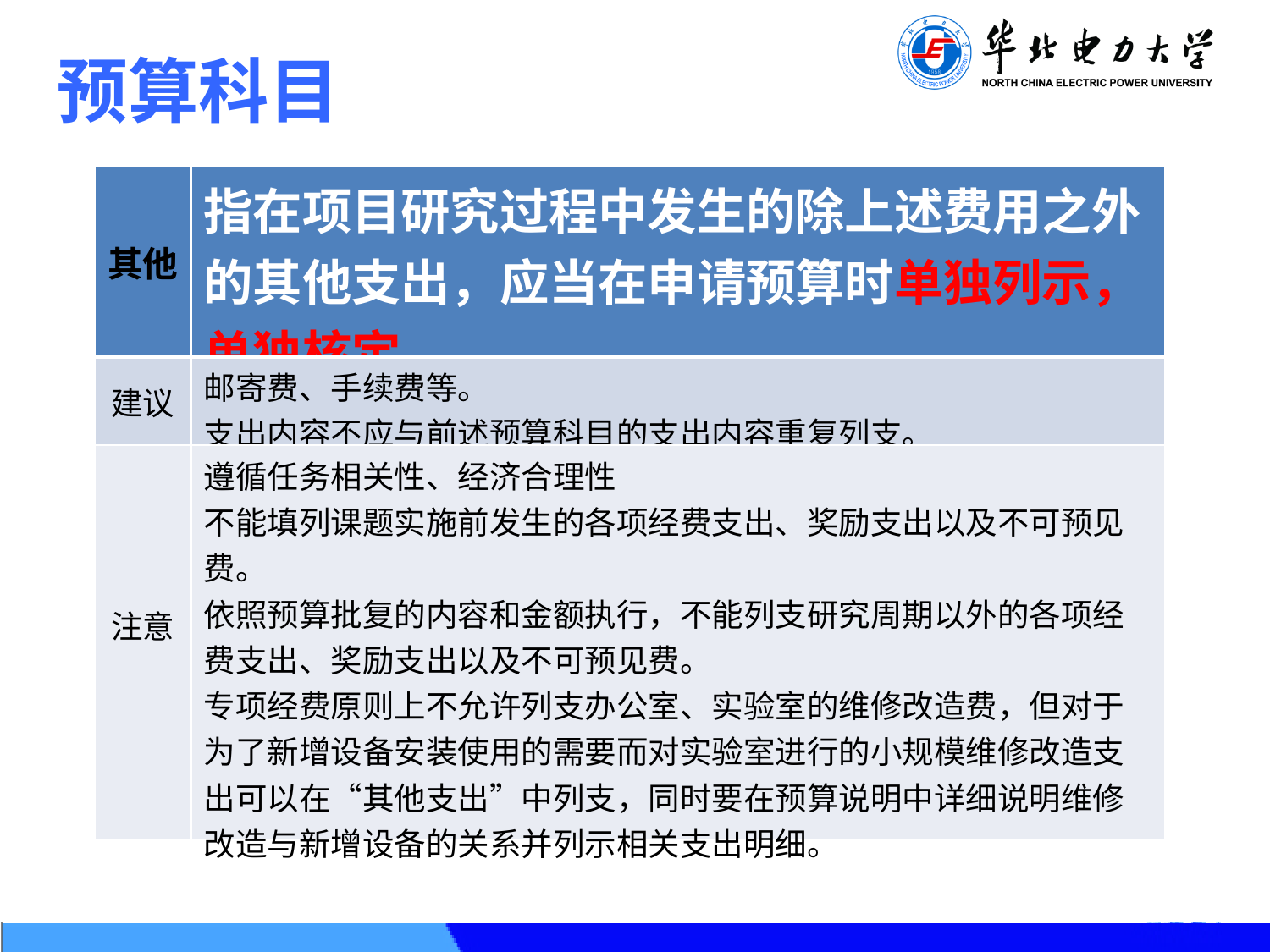

预算科目
| 其他 | 指在项目研究过程中发生的除上述费用之外的其他支出，应当在申请预算时单独列示，单独核定。 |
| --- | --- |
| 建议 | 邮寄费、手续费等。 支出内容不应与前述预算科目的支出内容重复列支。 |
| 注意 | 遵循任务相关性、经济合理性 不能填列课题实施前发生的各项经费支出、奖励支出以及不可预见费。 依照预算批复的内容和金额执行，不能列支研究周期以外的各项经费支出、奖励支出以及不可预见费。 专项经费原则上不允许列支办公室、实验室的维修改造费，但对于为了新增设备安装使用的需要而对实验室进行的小规模维修改造支出可以在“其他支出”中列支，同时要在预算说明中详细说明维修改造与新增设备的关系并列示相关支出明细。 |